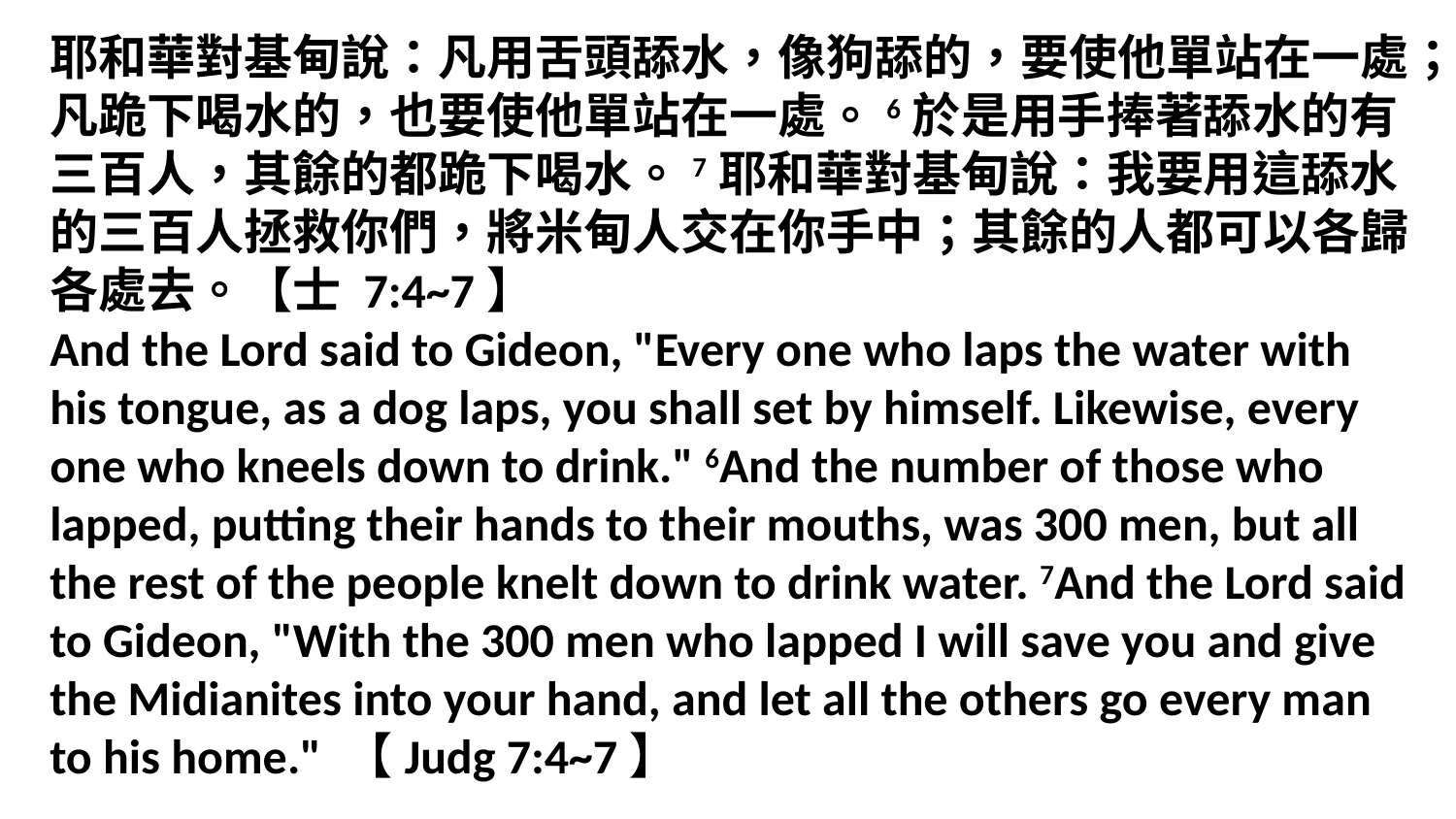

耶和華對基甸說：凡用舌頭舔水，像狗舔的，要使他單站在一處；凡跪下喝水的，也要使他單站在一處。6於是用手捧著舔水的有三百人，其餘的都跪下喝水。7耶和華對基甸說：我要用這舔水的三百人拯救你們，將米甸人交在你手中；其餘的人都可以各歸各處去。【士 7:4~7】
And the Lord said to Gideon, "Every one who laps the water with his tongue, as a dog laps, you shall set by himself. Likewise, every one who kneels down to drink." 6And the number of those who lapped, putting their hands to their mouths, was 300 men, but all the rest of the people knelt down to drink water. 7And the Lord said to Gideon, "With the 300 men who lapped I will save you and give the Midianites into your hand, and let all the others go every man to his home." 【Judg 7:4~7】